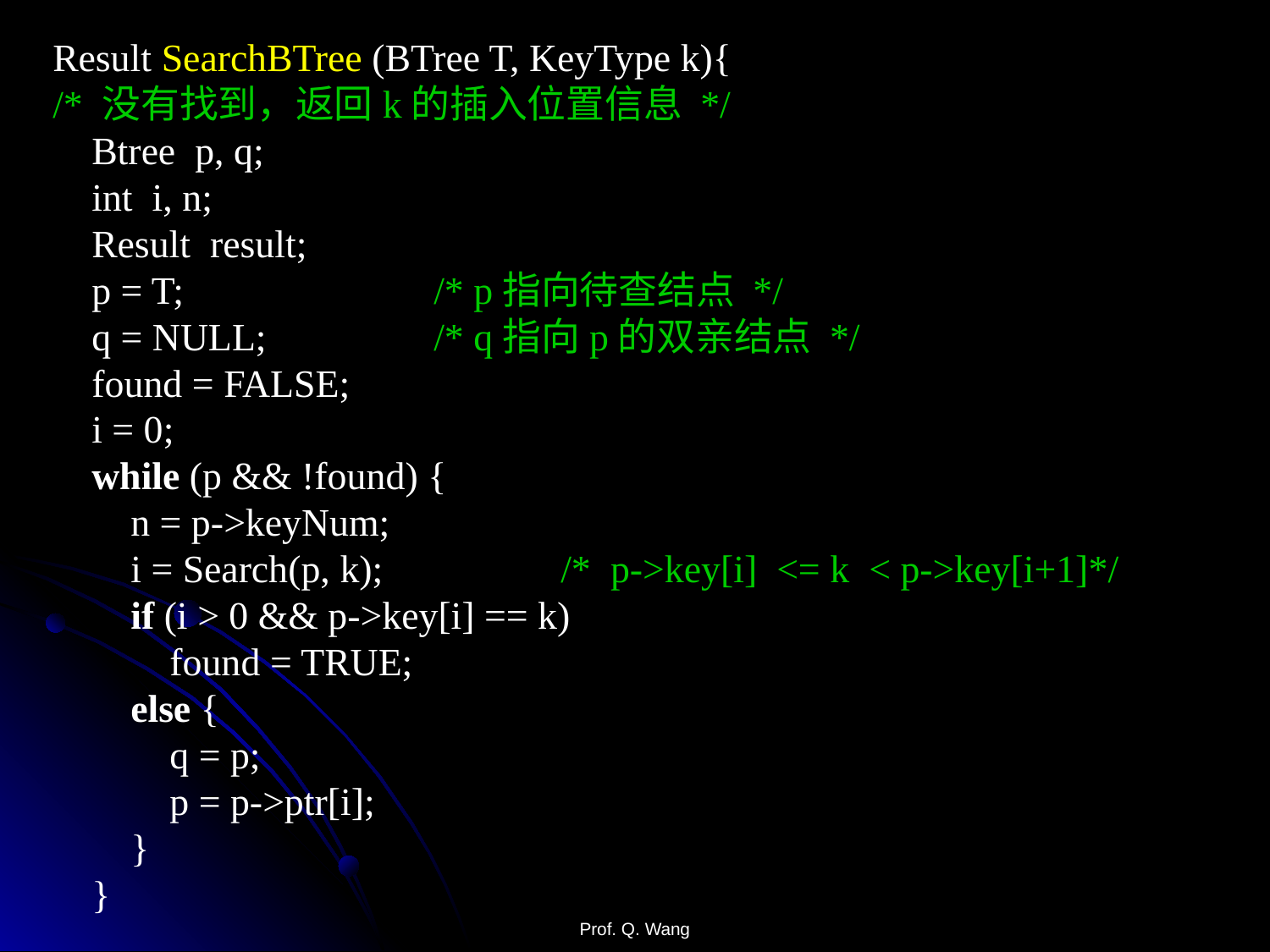

Result SearchBTree (BTree T, KeyType k){
/* 没有找到，返回k的插入位置信息 */
    Btree  p, q;
    int  i, n;
    Result  result;
    p = T;		/* p指向待查结点 */
    q = NULL;		/* q指向p的双亲结点 */
    found = FALSE;
    i = 0;
    while (p && !found) {
        n = p->keyNum;
        i = Search(p, k);		/*  p->key[i]  <= k  < p->key[i+1]*/
        if (i > 0 && p->key[i] == k)
            found = TRUE;
        else {
            q = p;
            p = p->ptr[i];
        }
    }

Prof. Q. Wang